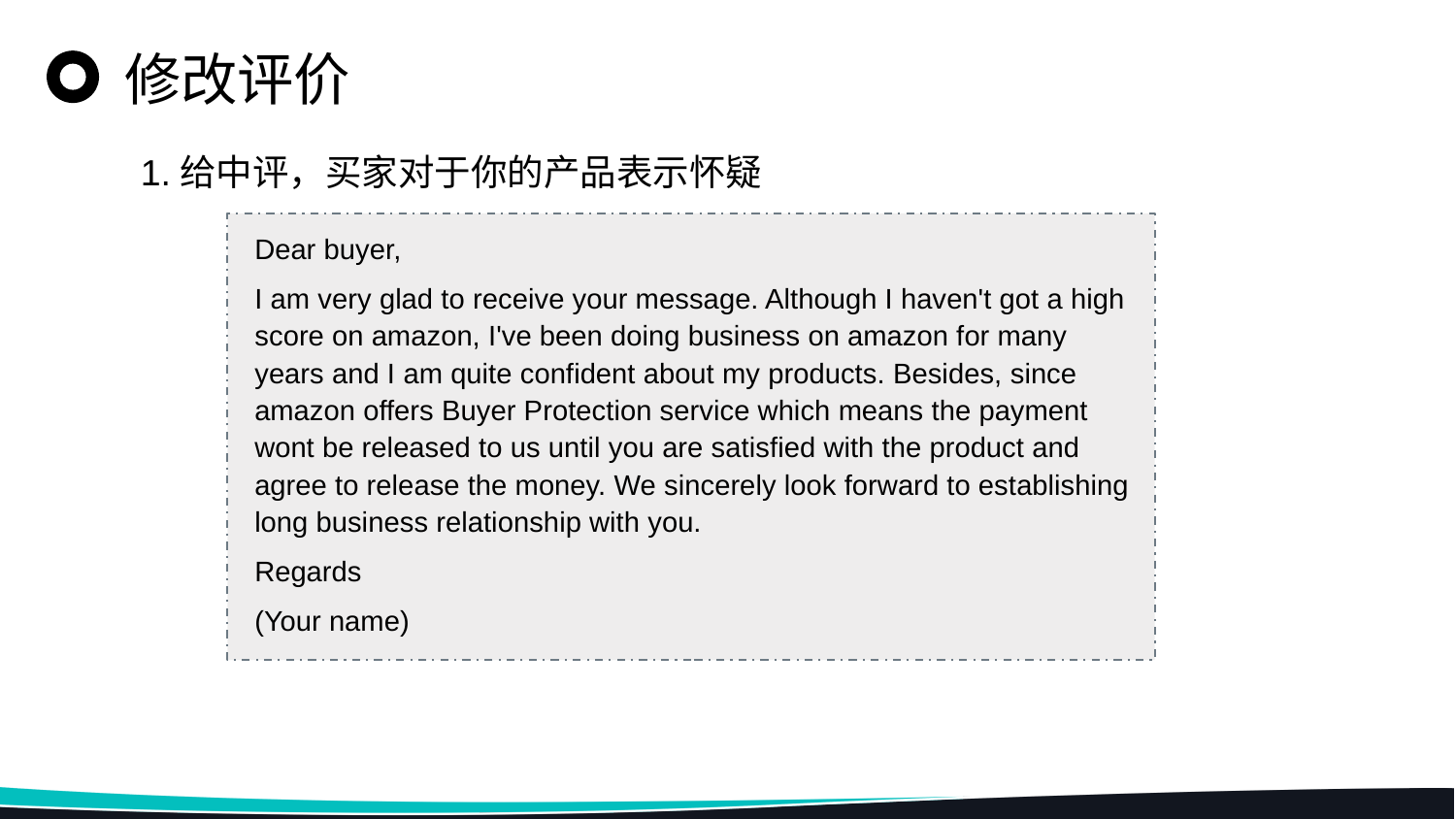

修改评价
1.给中评，买家对于你的产品表示怀疑

Dear buyer,
I am very glad to receive your message. Although I haven't got a high score on amazon, I've been doing business on amazon for many years and I am quite confident about my products. Besides, since amazon offers Buyer Protection service which means the payment wont be released to us until you are satisfied with the product and agree to release the money. We sincerely look forward to establishing long business relationship with you.
Regards
(Your name)